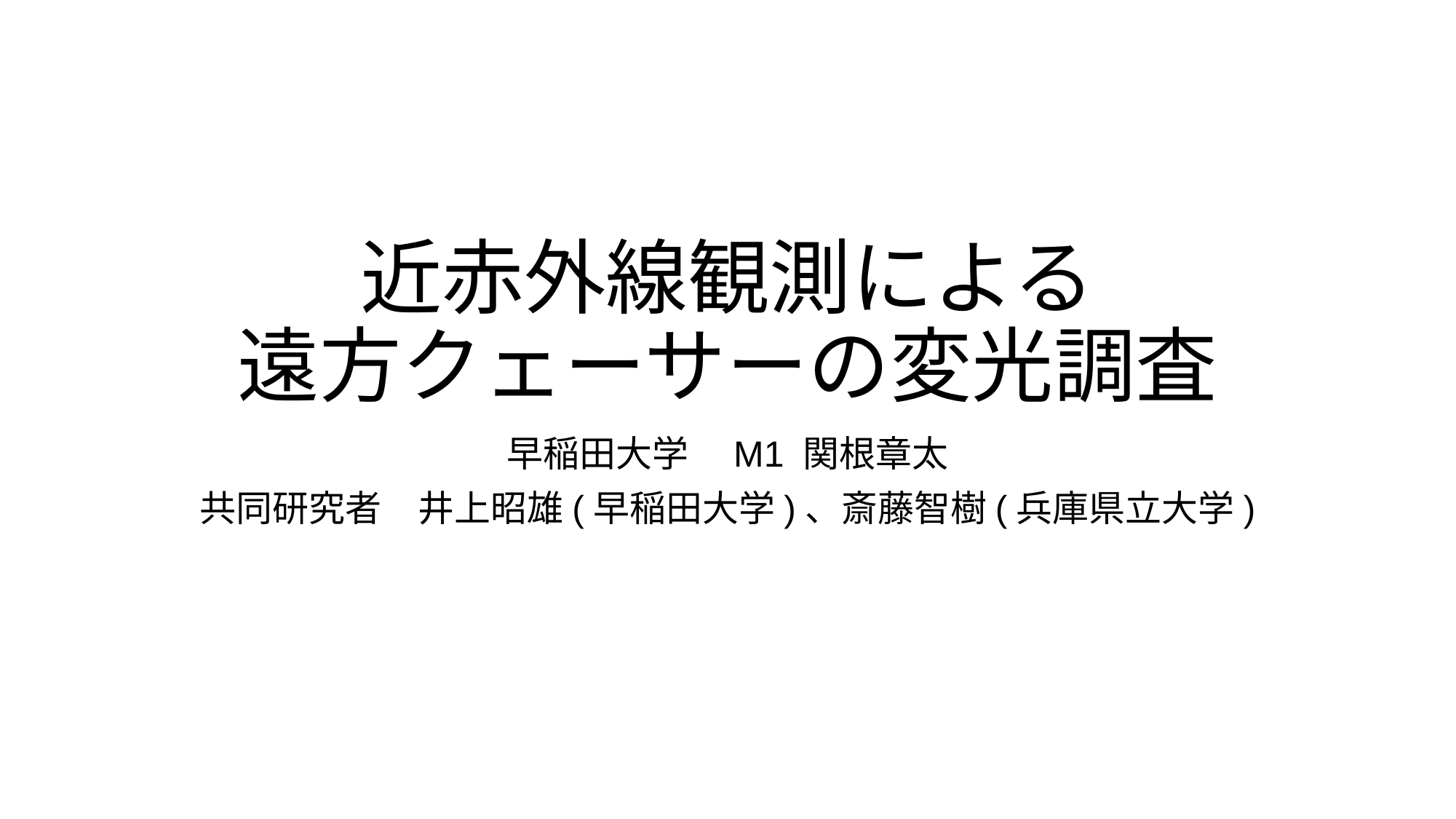

# 近赤外線観測による 遠方クェーサーの変光調査
早稲田大学　M1 関根章太
共同研究者　井上昭雄(早稲田大学)、斎藤智樹(兵庫県立大学)